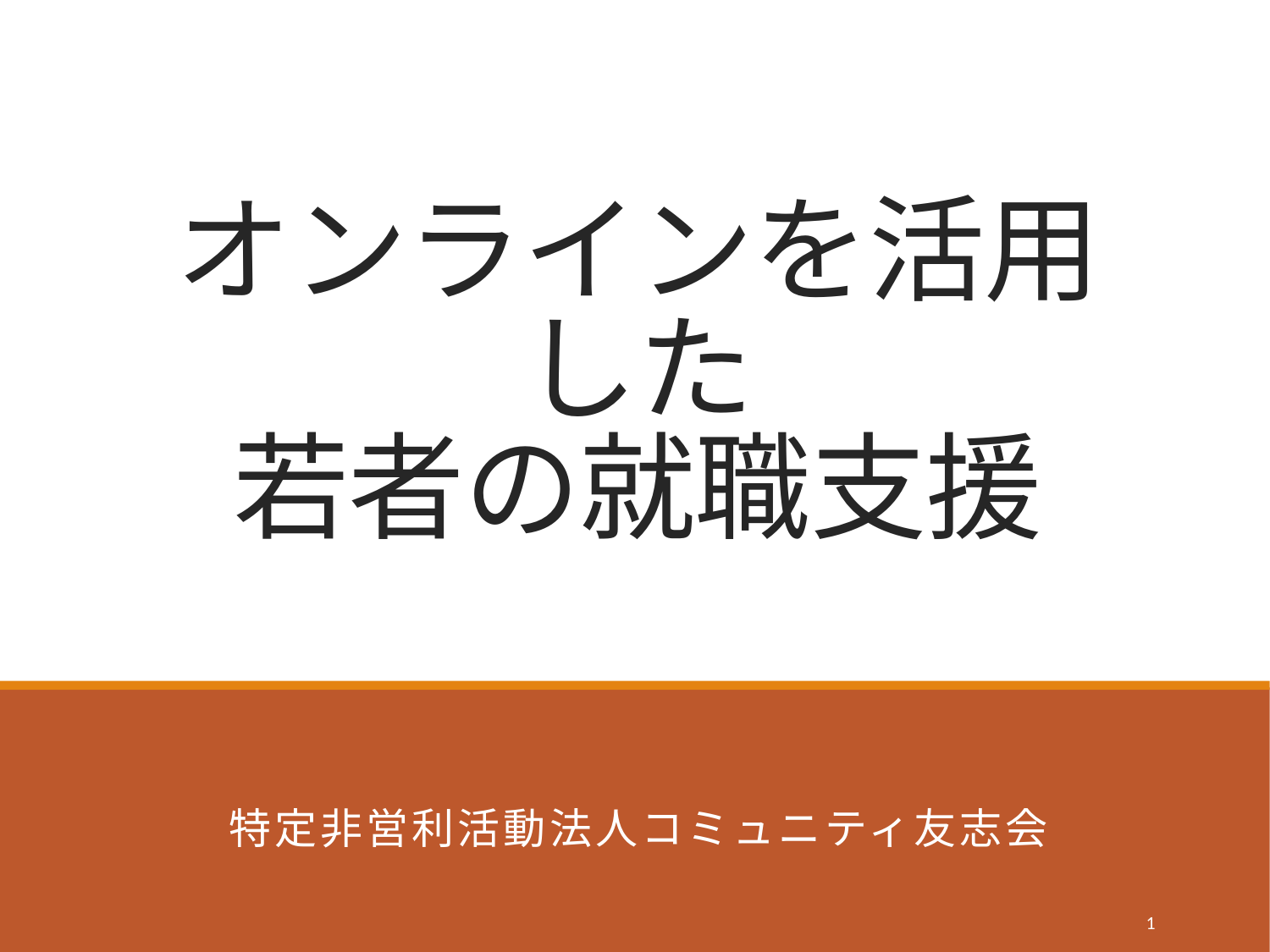

# オンラインを活用した 若者の就職支援

特定非営利活動法人コミュニティ友志会
1